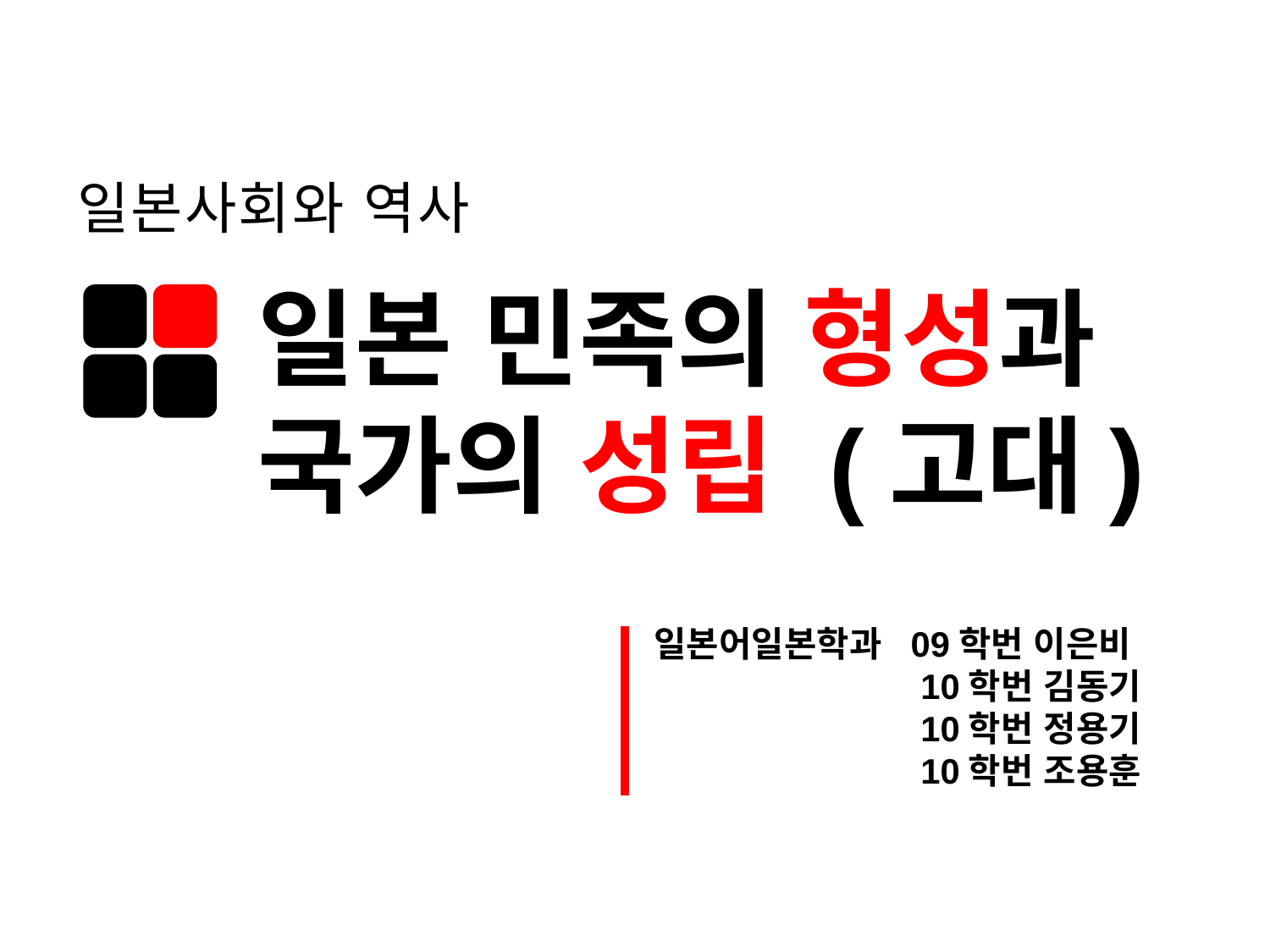

일본사회와 역사
일본 민족의 형성과
국가의 성립 (고대)

일본어일본학과  09학번 이은비
10학번 김동기
10학번 정용기
10학번 조용훈